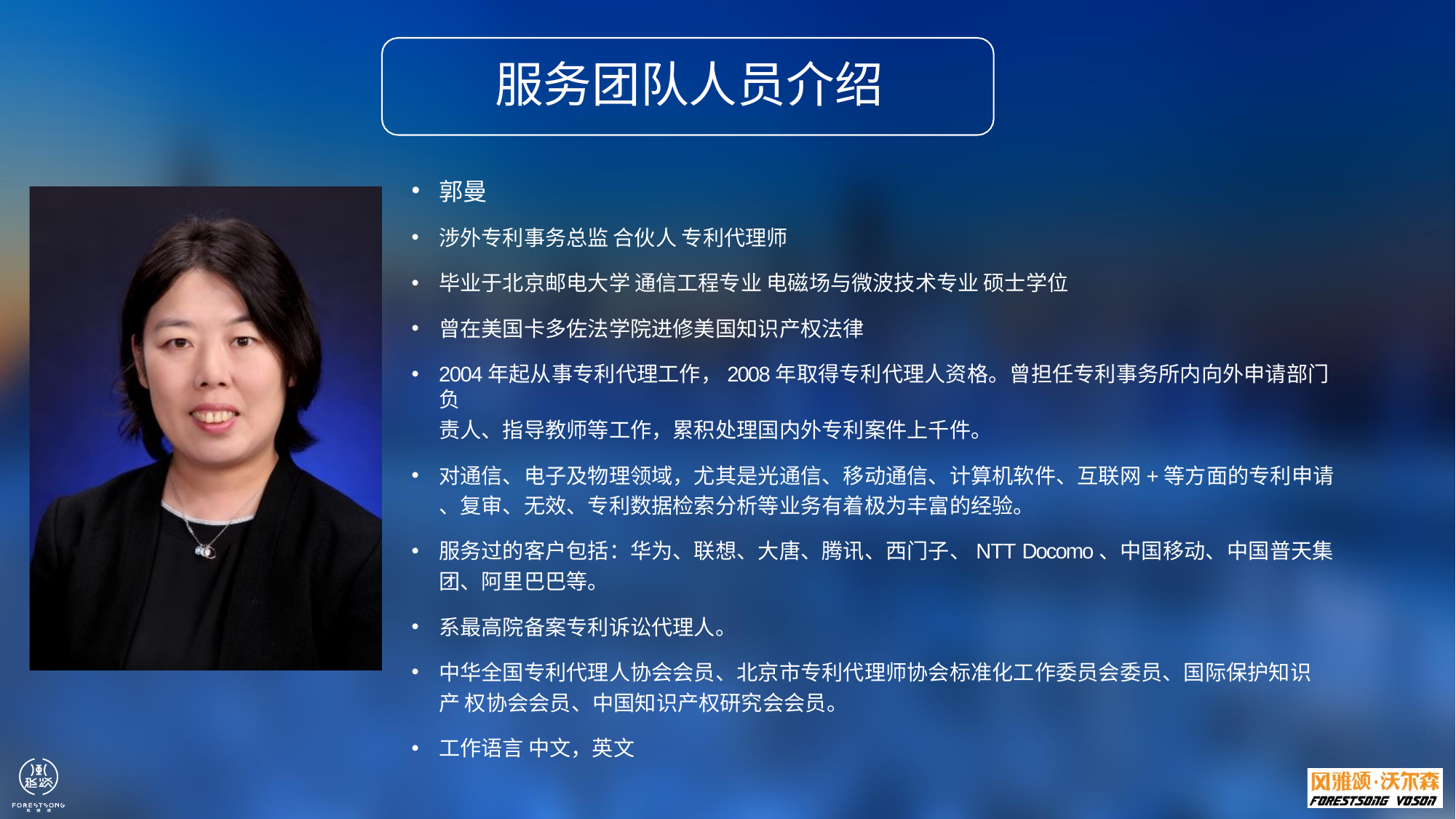

# 服务团队人员介绍
郭曼
涉外专利事务总监合伙人专利代理师
毕业于北京邮电大学通信工程专业电磁场与微波技术专业硕士学位
曾在美国卡多佐法学院进修美国知识产权法律
2004年起从事专利代理工作，2008年取得专利代理人资格。曾担任专利事务所内向外申请部门负
责人、指导教师等工作，累积处理国内外专利案件上千件。
对通信、电子及物理领域，尤其是光通信、移动通信、计算机软件、互联网+等方面的专利申请
、复审、无效、专利数据检索分析等业务有着极为丰富的经验。
服务过的客户包括：华为、联想、大唐、腾讯、西门子、NTT Docomo、中国移动、中国普天集
团、阿里巴巴等。
系最高院备案专利诉讼代理人。
中华全国专利代理人协会会员、北京市专利代理师协会标准化工作委员会委员、国际保护知识产 权协会会员、中国知识产权研究会会员。
工作语言中文，英文